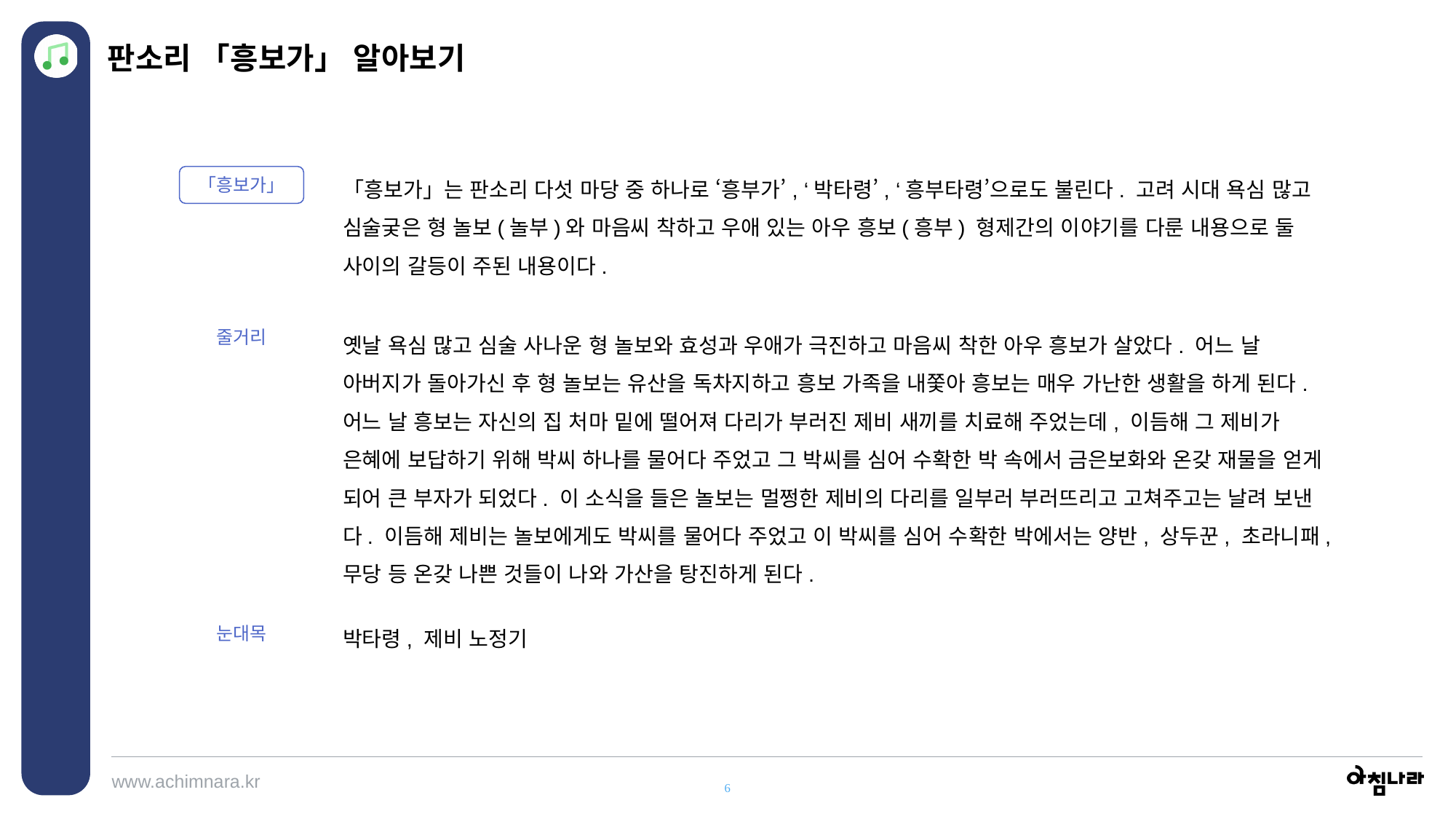

판소리 「흥보가」 알아보기
「흥보가」는 판소리 다섯 마당 중 하나로 ‘흥부가’, ‘박타령’, ‘흥부타령’으로도 불린다. 고려 시대 욕심 많고 심술궂은 형 놀보(놀부)와 마음씨 착하고 우애 있는 아우 흥보(흥부) 형제간의 이야기를 다룬 내용으로 둘 사이의 갈등이 주된 내용이다.
「흥보가」
줄거리
옛날 욕심 많고 심술 사나운 형 놀보와 효성과 우애가 극진하고 마음씨 착한 아우 흥보가 살았다. 어느 날 아버지가 돌아가신 후 형 놀보는 유산을 독차지하고 흥보 가족을 내쫓아 흥보는 매우 가난한 생활을 하게 된다. 어느 날 흥보는 자신의 집 처마 밑에 떨어져 다리가 부러진 제비 새끼를 치료해 주었는데, 이듬해 그 제비가 은혜에 보답하기 위해 박씨 하나를 물어다 주었고 그 박씨를 심어 수확한 박 속에서 금은보화와 온갖 재물을 얻게 되어 큰 부자가 되었다. 이 소식을 들은 놀보는 멀쩡한 제비의 다리를 일부러 부러뜨리고 고쳐주고는 날려 보낸다. 이듬해 제비는 놀보에게도 박씨를 물어다 주었고 이 박씨를 심어 수확한 박에서는 양반, 상두꾼, 초라니패, 무당 등 온갖 나쁜 것들이 나와 가산을 탕진하게 된다.
박타령, 제비 노정기
눈대목
6